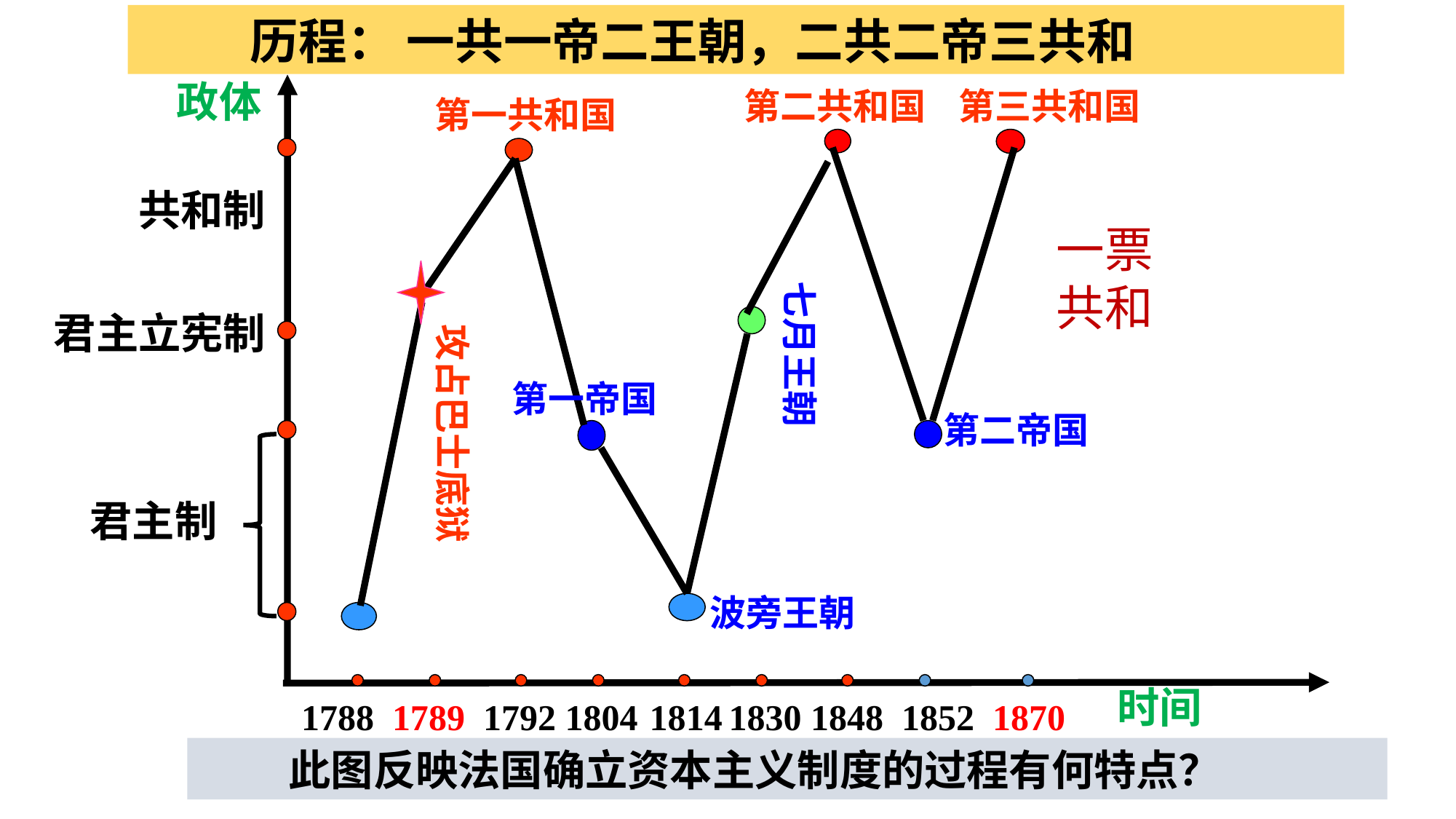

历程： 一共一帝二王朝，二共二帝三共和
共和历程示意图
政体

第二共和国
第三共和国
第一共和国

共和制
一票 共和

七月王朝
君主立宪制

攻占巴士底狱

第一帝国
第二帝国

君主制
波旁王朝

时间

1788
1789
1792
1804
1814
1830
1848
1852
1870
          此图反映法国确立资本主义制度的过程有何特点？